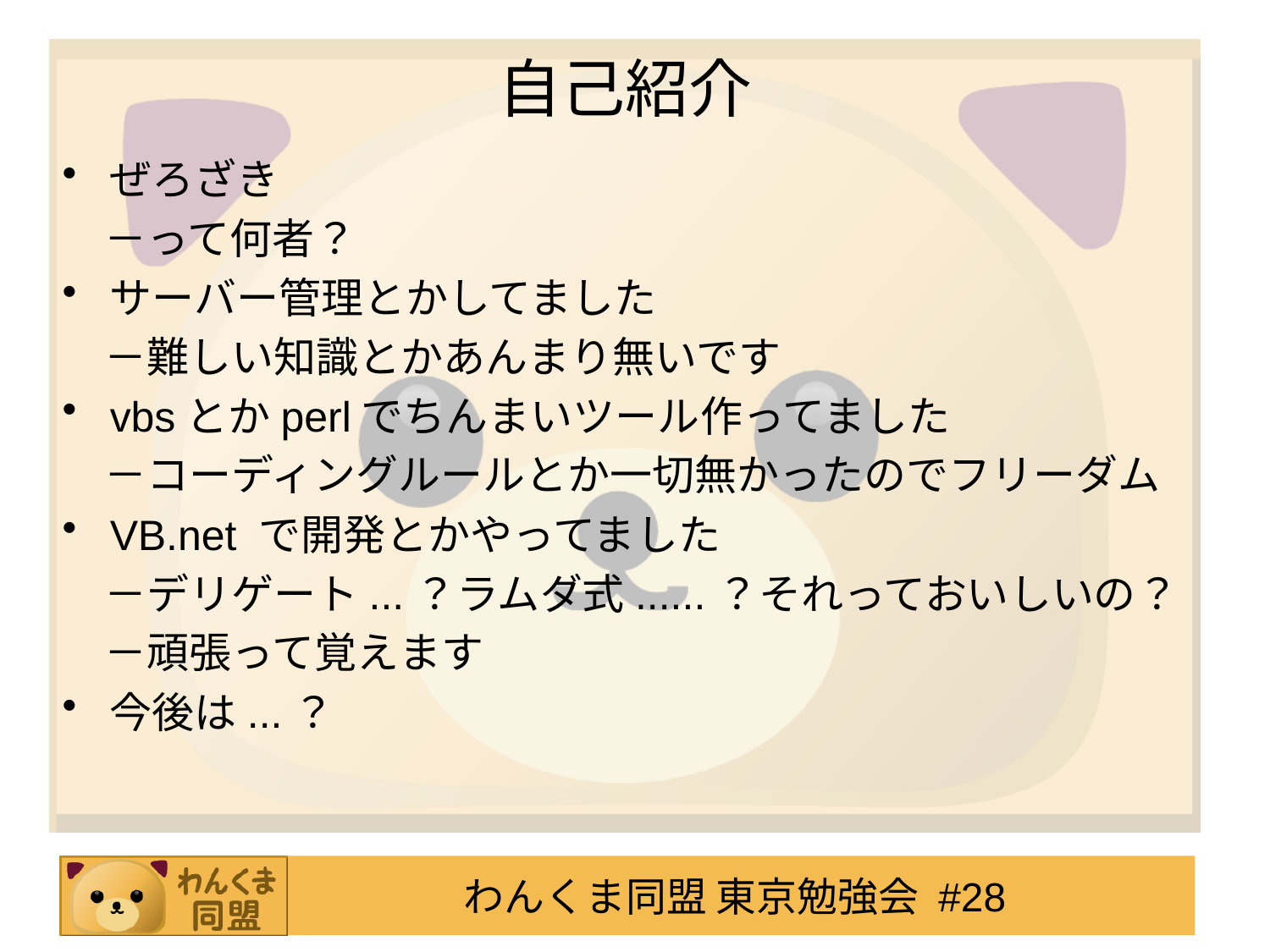

# 自己紹介
ぜろざき
　－って何者？
サーバー管理とかしてました
　－難しい知識とかあんまり無いです
vbsとかperlでちんまいツール作ってました
　－コーディングルールとか一切無かったのでフリーダム
VB.net で開発とかやってました
　－デリゲート...？ラムダ式......？それっておいしいの？
　－頑張って覚えます
今後は...？